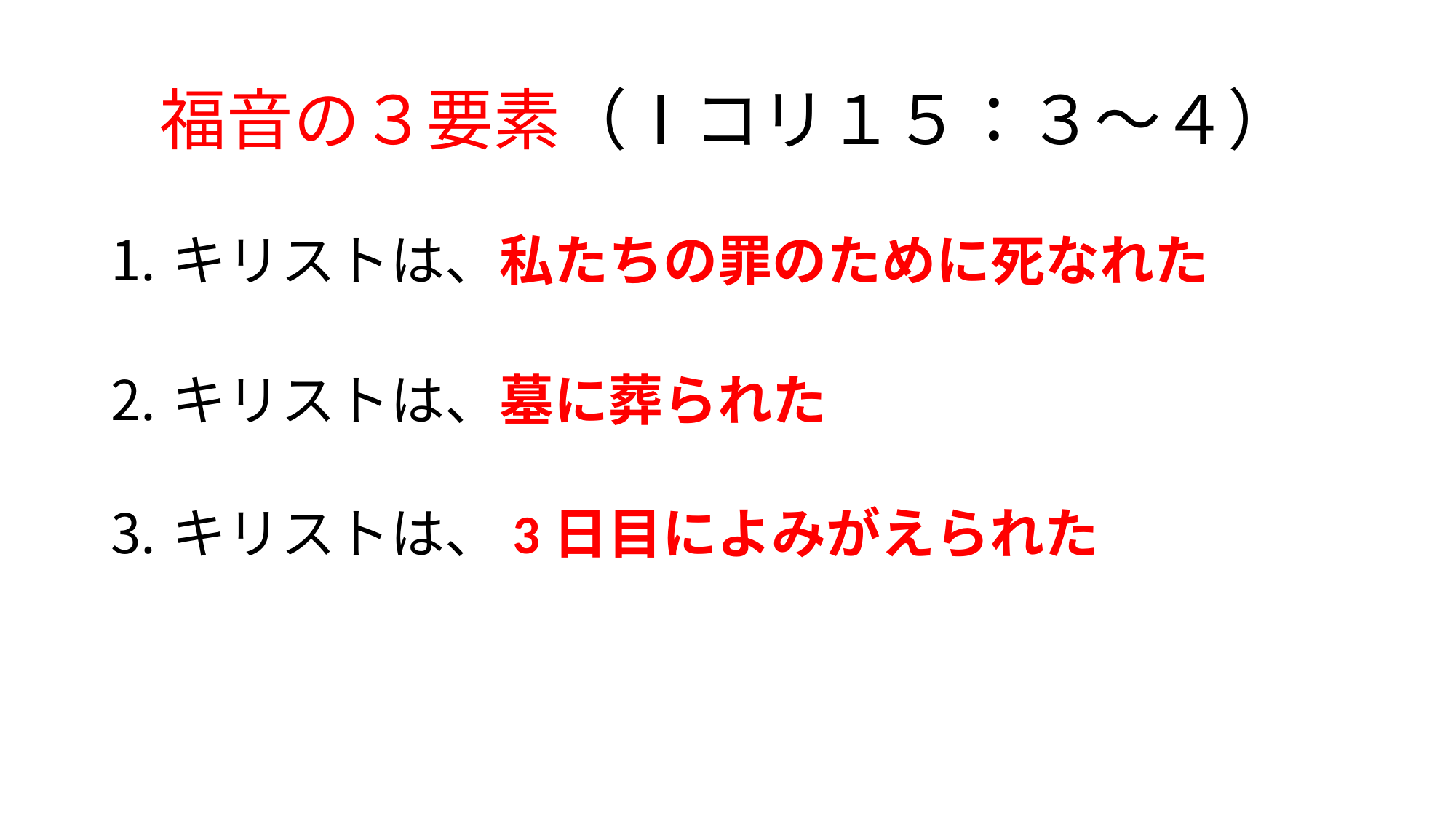

# 福音の３要素（Ⅰコリ１５：３～４）
キリストは、私たちの罪のために死なれた
キリストは、墓に葬られた
キリストは、3日目によみがえられた